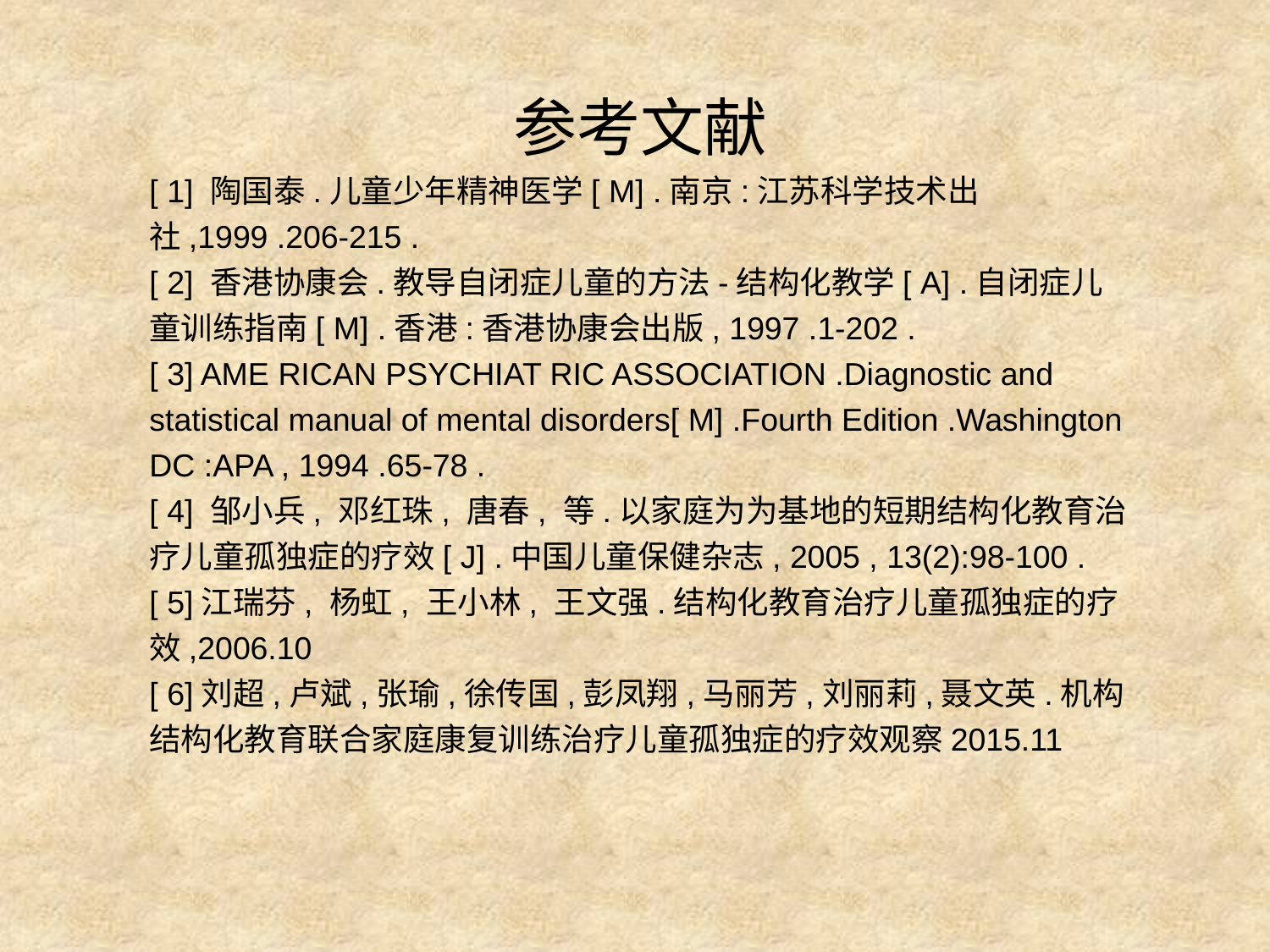

参考文献
[ 1] 陶国泰.儿童少年精神医学[ M] .南京:江苏科学技术出社,1999 .206-215 .
[ 2] 香港协康会.教导自闭症儿童的方法-结构化教学[ A] .自闭症儿童训练指南[ M] .香港:香港协康会出版, 1997 .1-202 .
[ 3] AME RICAN PSYCHIAT RIC ASSOCIATION .Diagnostic and statistical manual of mental disorders[ M] .Fourth Edition .Washington DC :APA , 1994 .65-78 .
[ 4] 邹小兵, 邓红珠, 唐春, 等.以家庭为为基地的短期结构化教育治疗儿童孤独症的疗效[ J] .中国儿童保健杂志, 2005 , 13(2):98-100 .
[ 5]江瑞芬, 杨虹, 王小林, 王文强.结构化教育治疗儿童孤独症的疗效,2006.10
[ 6]刘超,卢斌,张瑜,徐传国,彭凤翔,马丽芳,刘丽莉,聂文英.机构结构化教育联合家庭康复训练治疗儿童孤独症的疗效观察2015.11